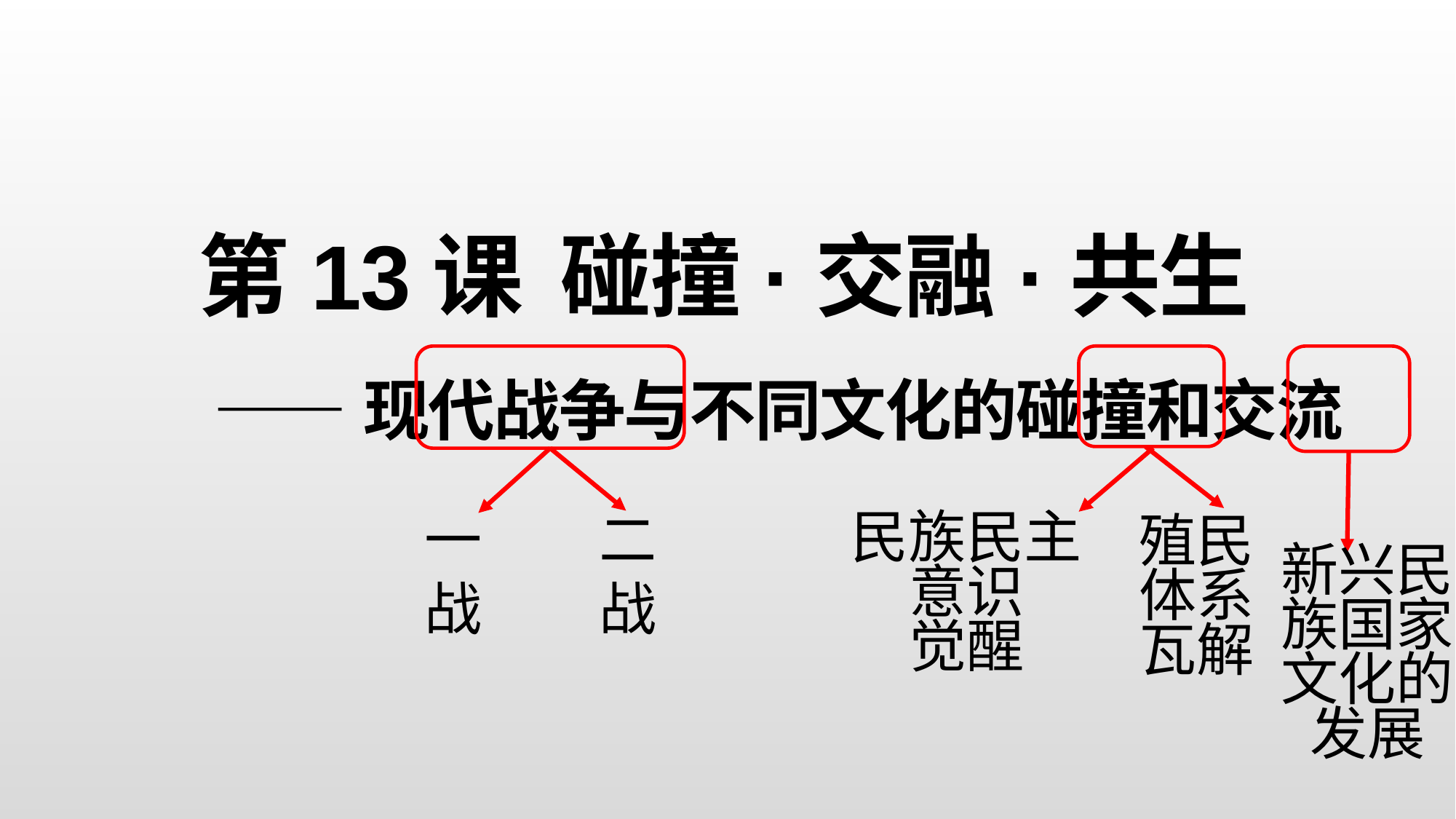

第13课  碰撞·交融·共生
        ——现代战争与不同文化的碰撞和交流

二战
一战

民族民主意识
觉醒
殖民
体系
瓦解

新兴民族国家
文化的发展